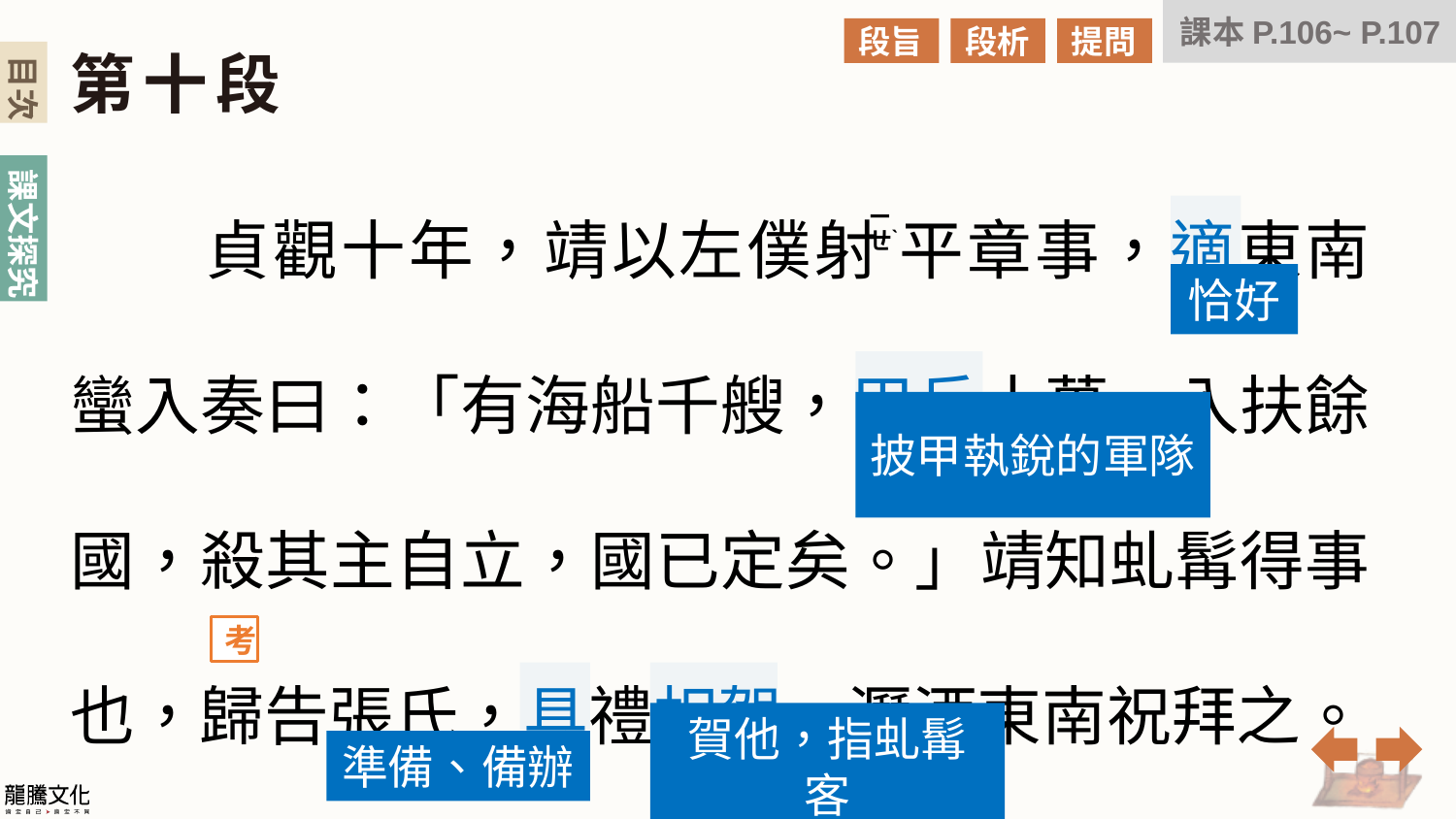

課本P.106~ P.107
段旨
段析
提問
第十段
　　貞觀十年，靖以左僕射 平章事，適東南蠻入奏曰：「有海船千艘，甲兵十萬，入扶餘國，殺其主自立，國已定矣。」靖知虬髯得事也，歸告張氏，具禮相賀，瀝酒東南祝拜之。
ˋ
ㄧㄝ

恰好

披甲執銳的軍隊
考

賀他，指虬髯客
準備、備辦